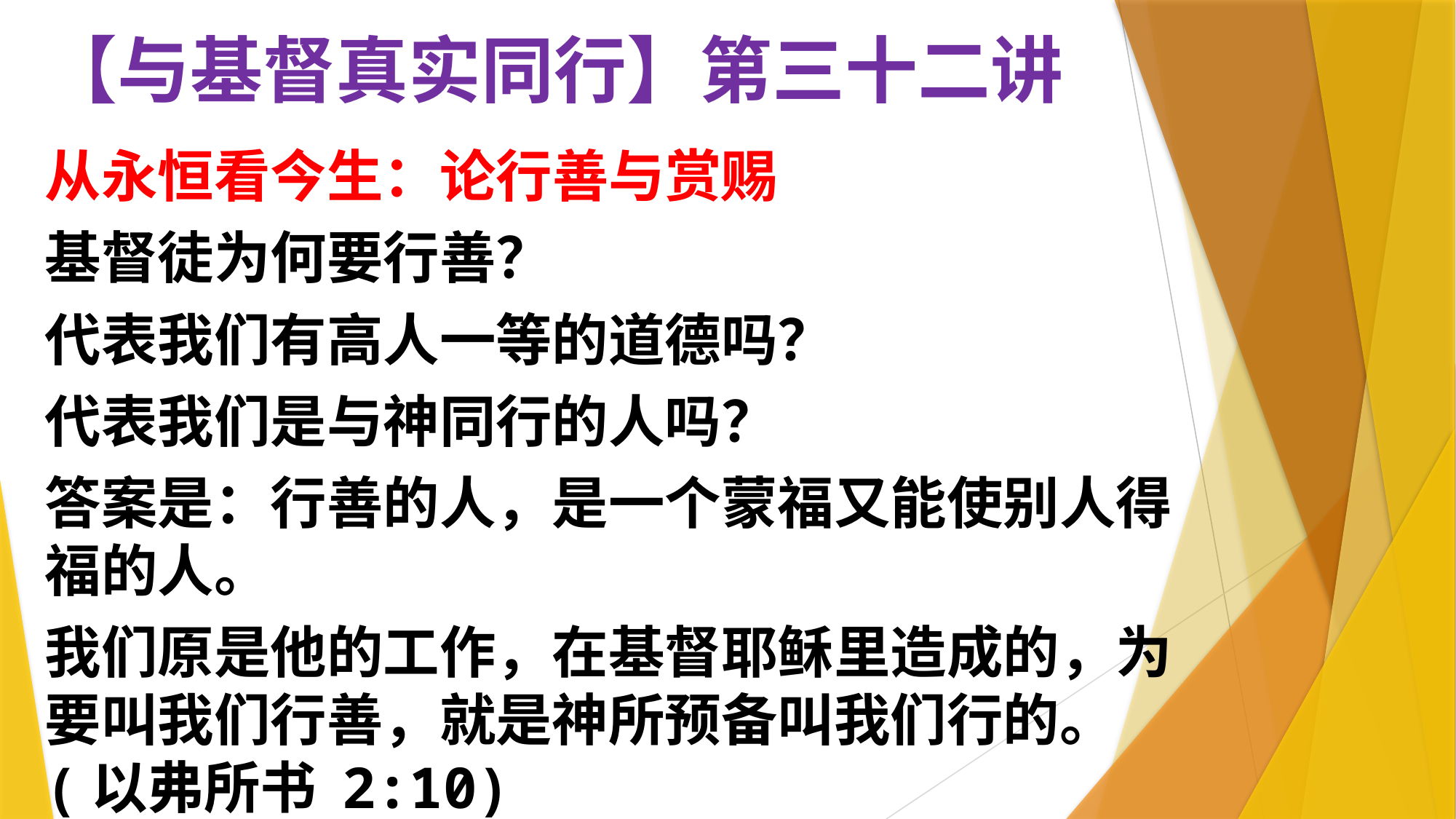

# 【与基督真实同行】第三十二讲
从永恒看今生：论行善与赏赐
基督徒为何要行善？
代表我们有高人一等的道德吗？
代表我们是与神同行的人吗？
答案是：行善的人，是一个蒙福又能使别人得福的人。
我们原是他的工作，在基督耶稣里造成的，为要叫我们行善，就是神所预备叫我们行的。(以弗所书 2:10)